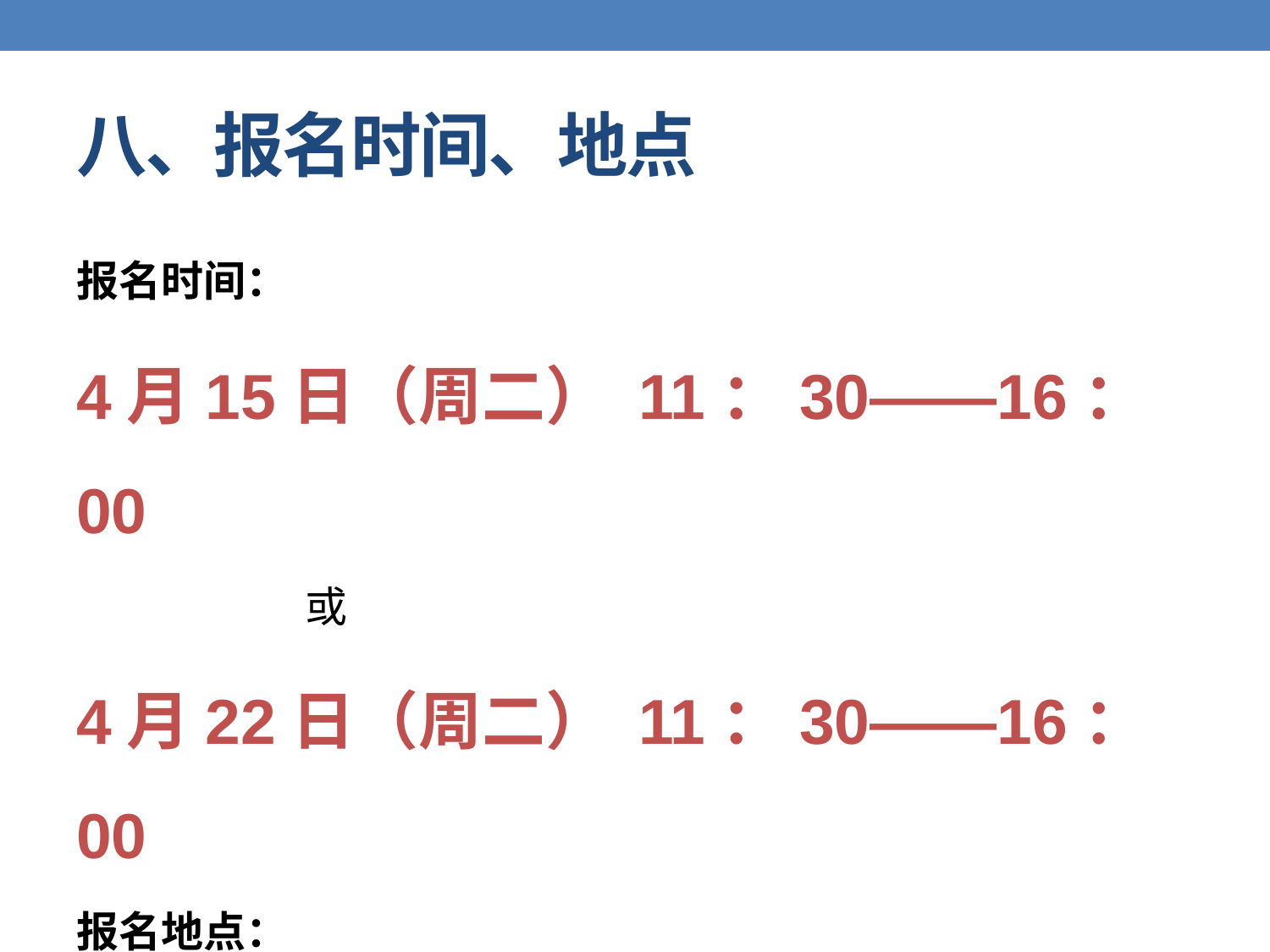

# 八、报名时间、地点
报名时间：
4月15日（周二） 11：30——16：00
                       或
4月22日（周二） 11：30——16：00
报名地点：
经管学院111教室